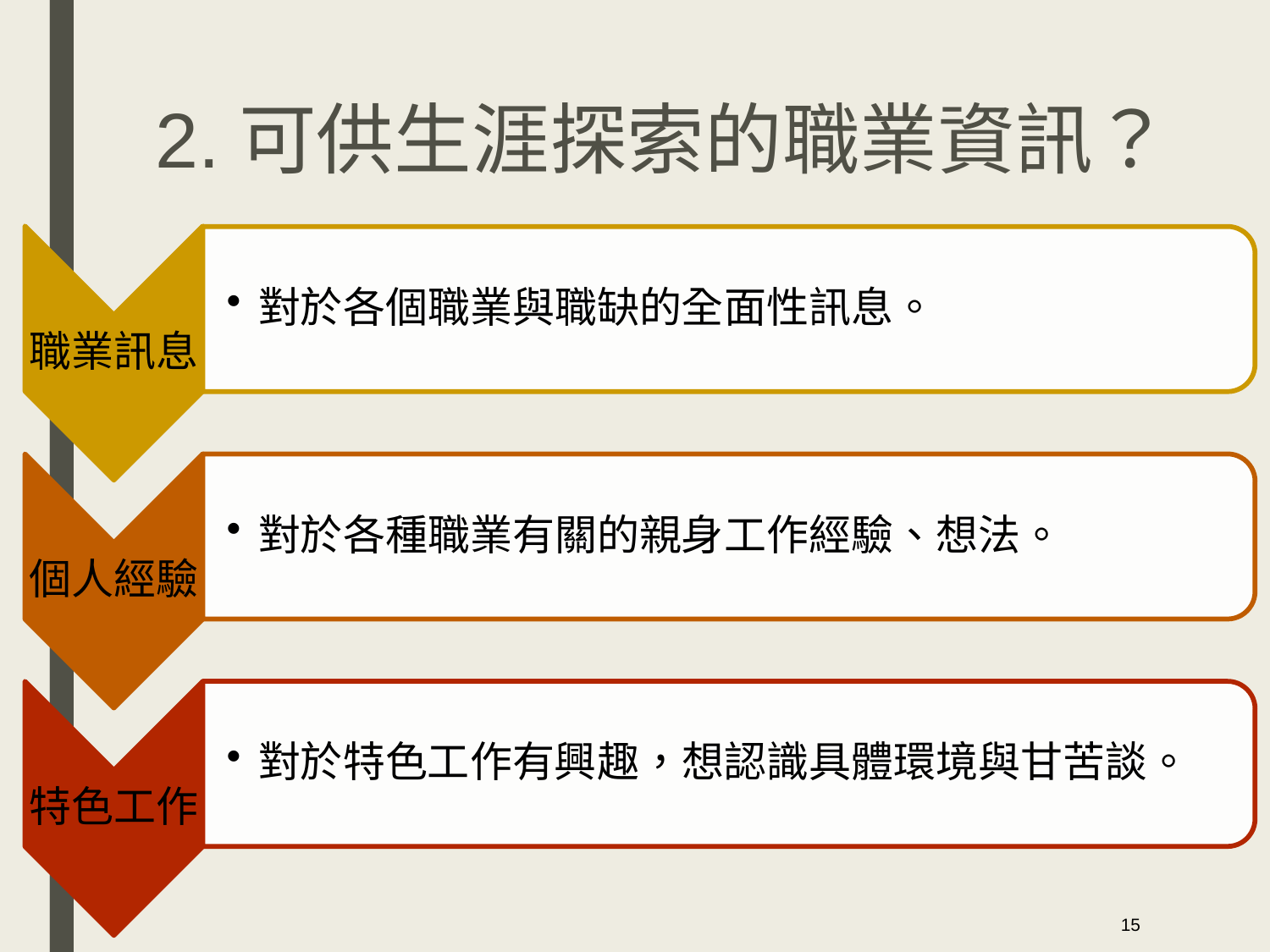

# 2.可供生涯探索的職業資訊？
職業訊息
對於各個職業與職缺的全面性訊息。
個人經驗
對於各種職業有關的親身工作經驗、想法。
特色工作
對於特色工作有興趣，想認識具體環境與甘苦談。
15